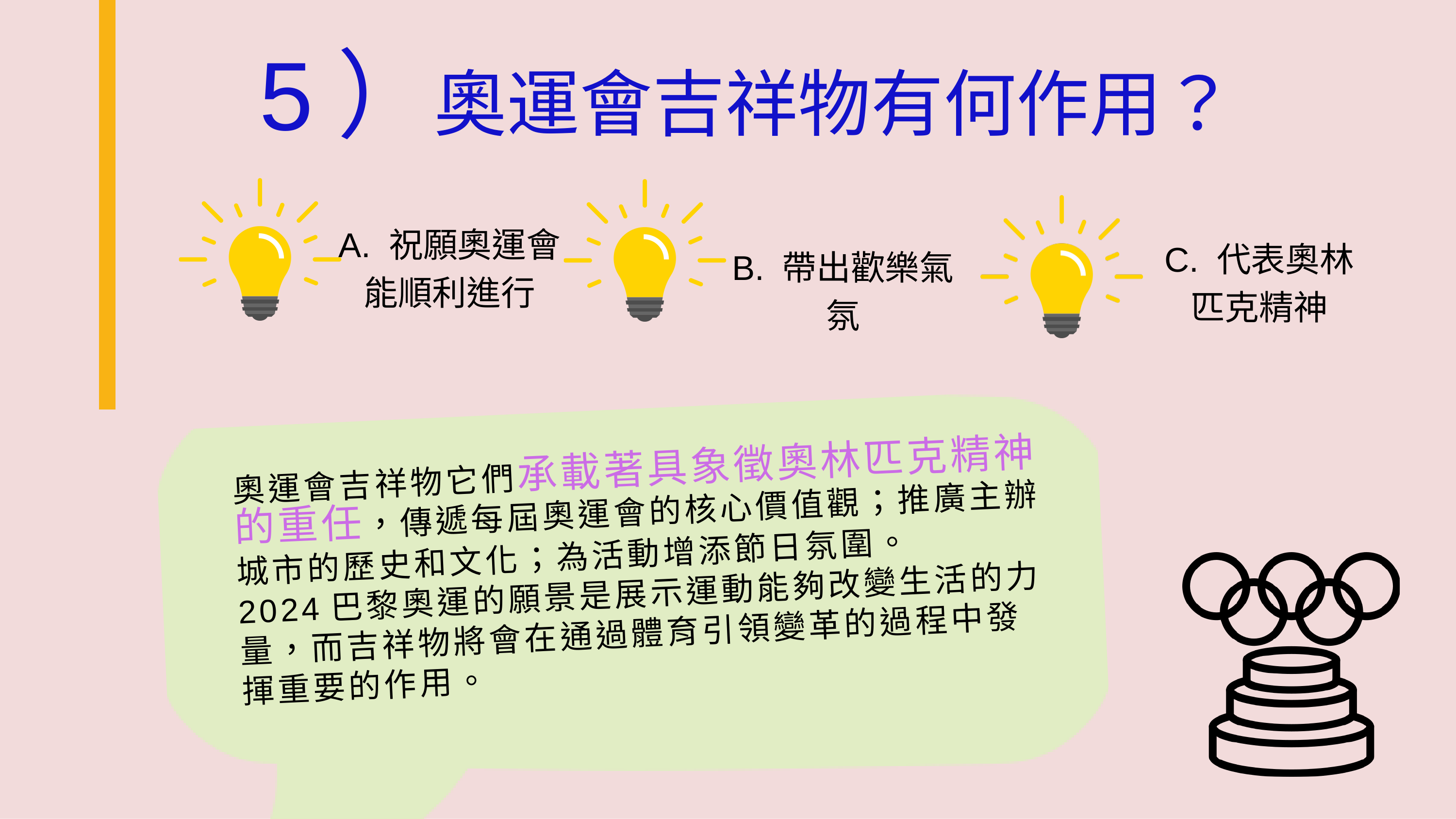

5）奧運會吉祥物有何作用？

A. 祝願奧運會能順利進行
C. 代表奧林匹克精神
B. 帶出歡樂氣氛

奧運會吉祥物它們承載著具象徵奧林匹克精神的重任，傳遞每屆奧運會的核心價值觀；推廣主辦城市的歷史和文化；為活動增添節日氛圍。
2024巴黎奧運的願景是展示運動能夠改變生活的力量，而吉祥物將會在通過體育引領變革的過程中發揮重要的作用。